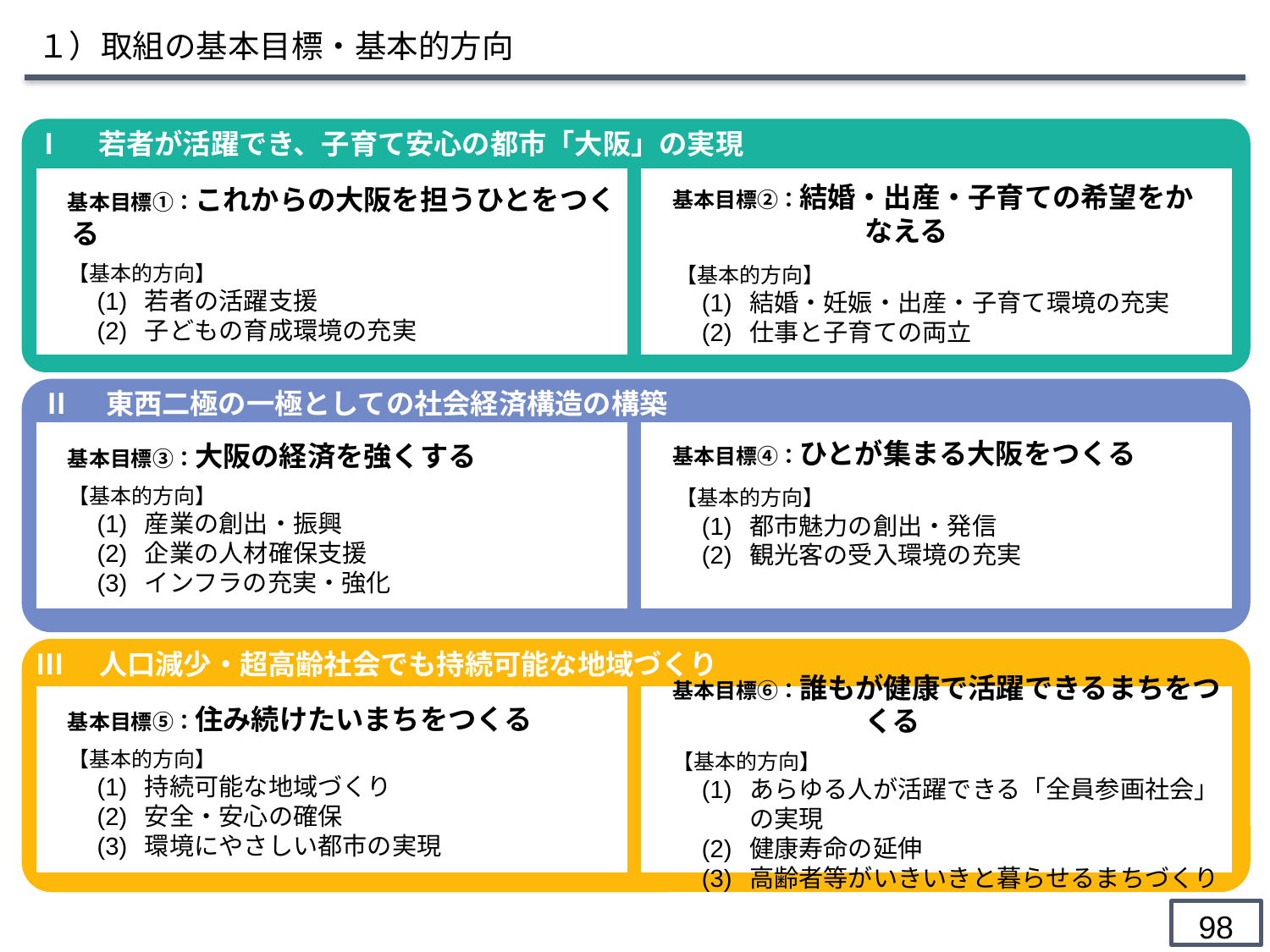

１）取組の基本目標・基本的方向
Ⅰ　若者が活躍でき、子育て安心の都市「大阪」の実現

　基本目標①：これからの大阪を担うひとをつくる
　【基本的方向】
若者の活躍支援
子どもの育成環境の充実
　基本目標②：結婚・出産・子育ての希望をかなえる
　【基本的方向】
結婚・妊娠・出産・子育て環境の充実
仕事と子育ての両立
Ⅱ　東西二極の一極としての社会経済構造の構築

　基本目標③：大阪の経済を強くする
　【基本的方向】
産業の創出・振興
企業の人材確保支援
インフラの充実・強化
　基本目標④：ひとが集まる大阪をつくる
　【基本的方向】
都市魅力の創出・発信
観光客の受入環境の充実

Ⅱ　人口減少・超高齢社会でも持続可能な地域づくり
Ⅲ　人口減少・超高齢社会でも持続可能な地域づくり

　基本目標⑤：住み続けたいまちをつくる
　【基本的方向】
持続可能な地域づくり
安全・安心の確保
環境にやさしい都市の実現
　基本目標⑥：誰もが健康で活躍できるまちをつくる
　【基本的方向】
あらゆる人が活躍できる「全員参画社会」の実現
健康寿命の延伸
高齢者等がいきいきと暮らせるまちづくり
98